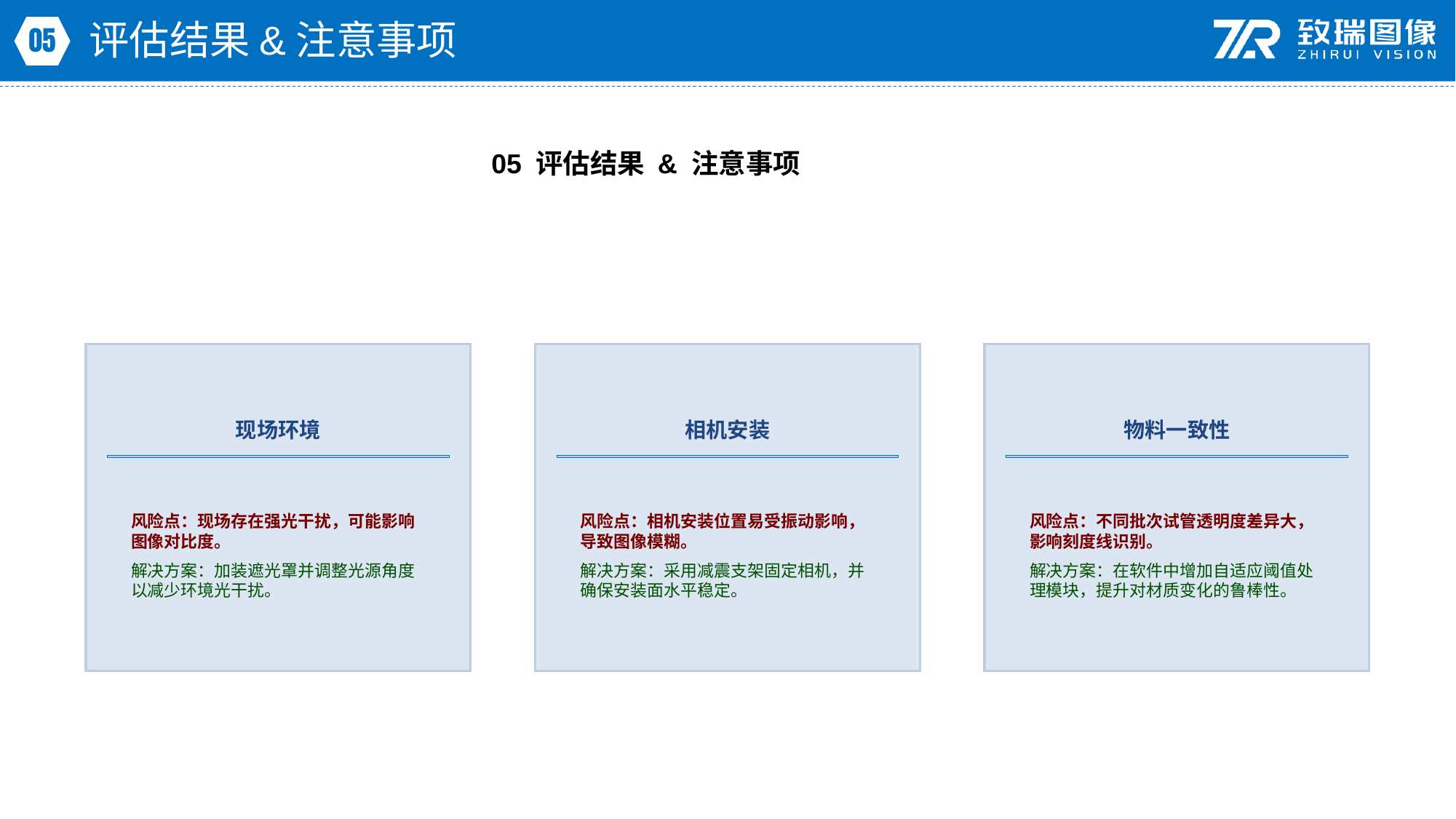

评估结果&注意事项
05

05 评估结果 & 注意事项

现场环境

相机安装

物料一致性

风险点：现场存在强光干扰，可能影响图像对比度。
解决方案：加装遮光罩并调整光源角度以减少环境光干扰。

风险点：相机安装位置易受振动影响，导致图像模糊。
解决方案：采用减震支架固定相机，并确保安装面水平稳定。

风险点：不同批次试管透明度差异大，影响刻度线识别。
解决方案：在软件中增加自适应阈值处理模块，提升对材质变化的鲁棒性。